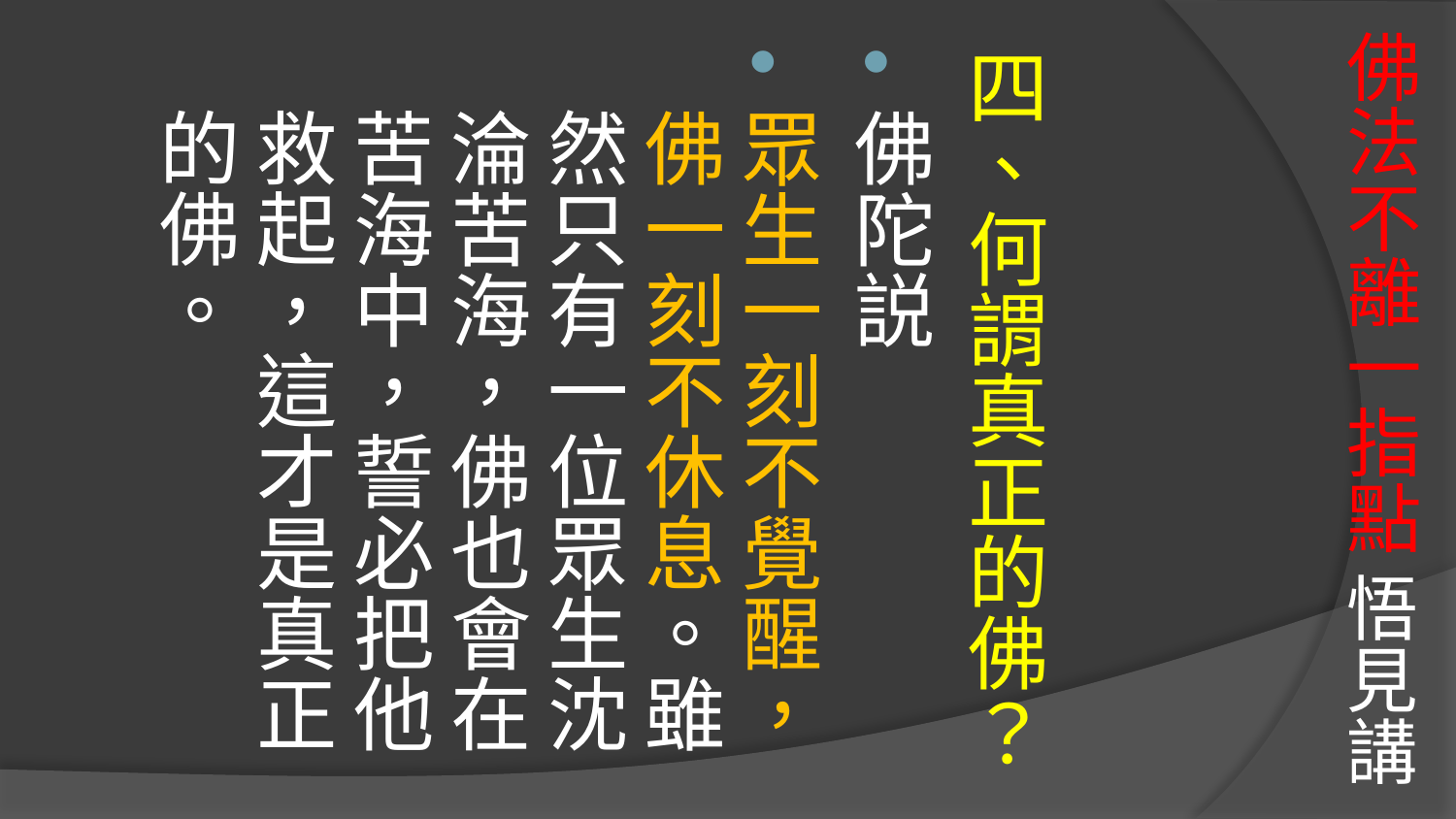

# 佛法不離一指點 悟見講
四、何謂真正的佛？
佛陀説
眾生一刻不覺醒，佛一刻不休息。雖然只有一位眾生沈淪苦海，佛也會在苦海中，誓必把他救起，這才是真正的佛。